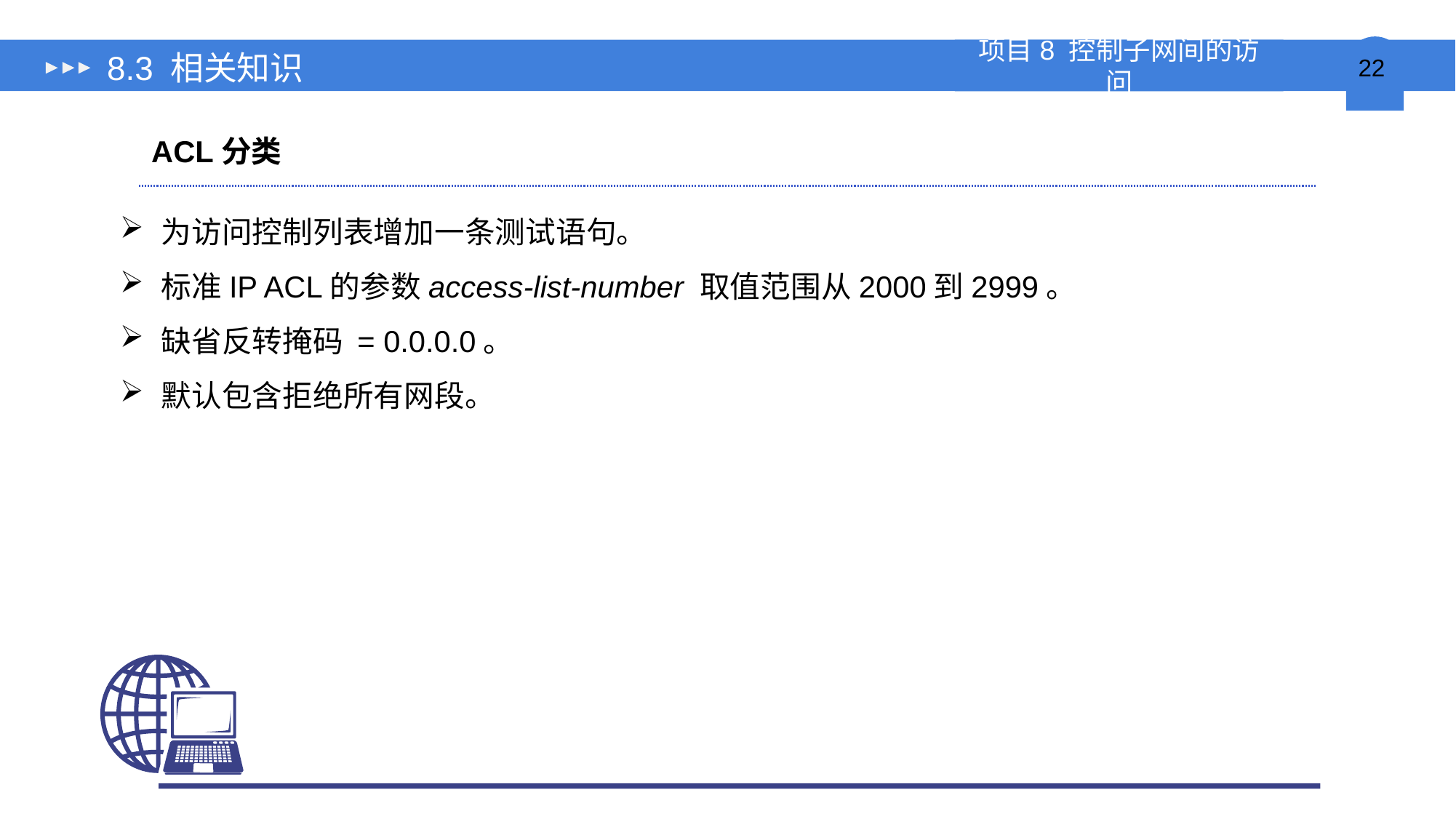

# 8.3 相关知识
ACL分类

为访问控制列表增加一条测试语句。
标准IP ACL的参数access-list-number 取值范围从2000到2999。
缺省反转掩码 = 0.0.0.0。
默认包含拒绝所有网段。